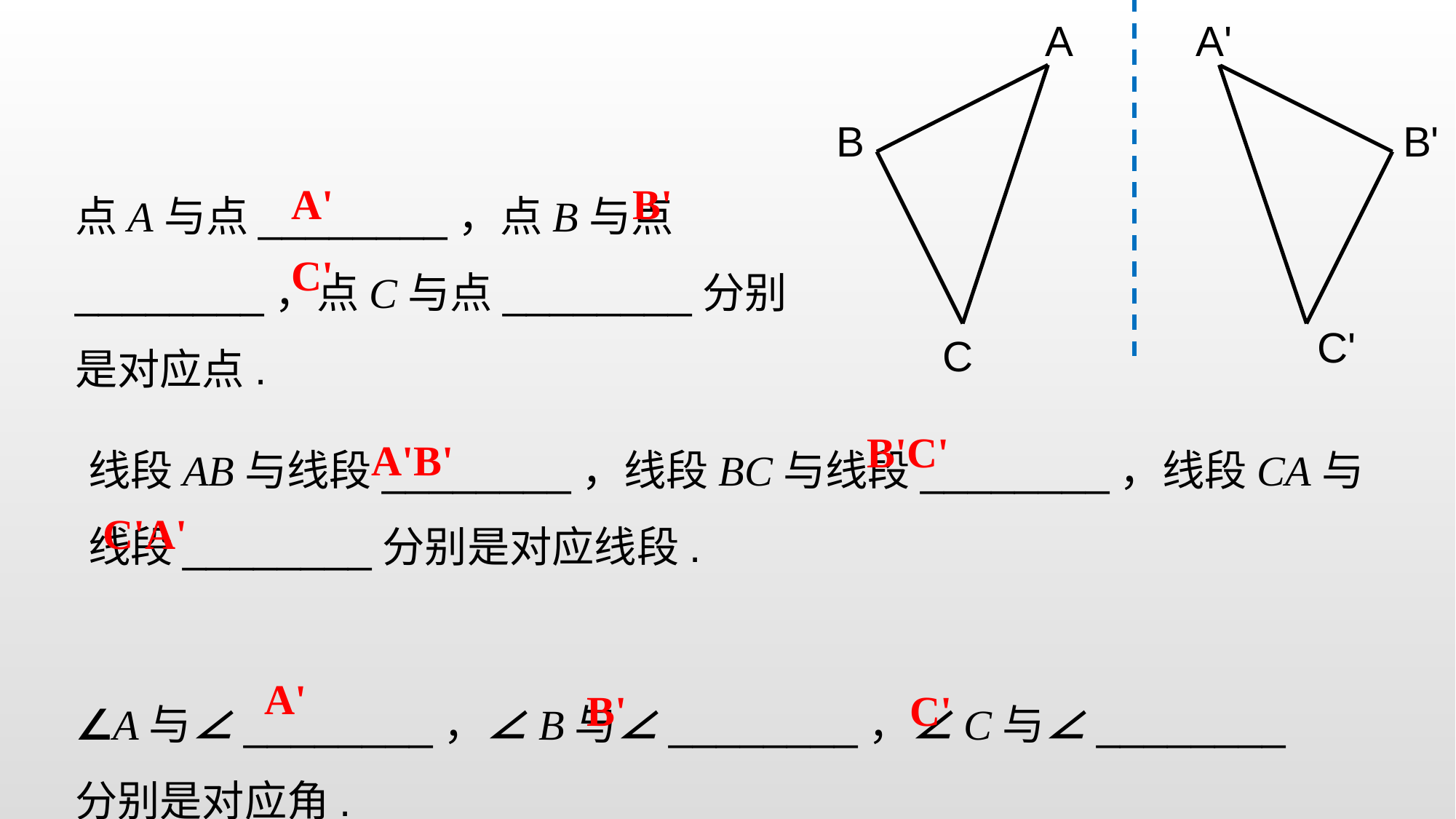

A
A'
B
B'
C'
C
点A与点________，点B与点________，点C与点________分别是对应点.
A'
B'
C'

线段AB与线段________，线段BC与线段________，线段CA与线段________分别是对应线段.
B'C'
A'B'
C'A'
∠A与∠________，∠B与∠________，∠C与∠________分别是对应角.
A'
B'
C'